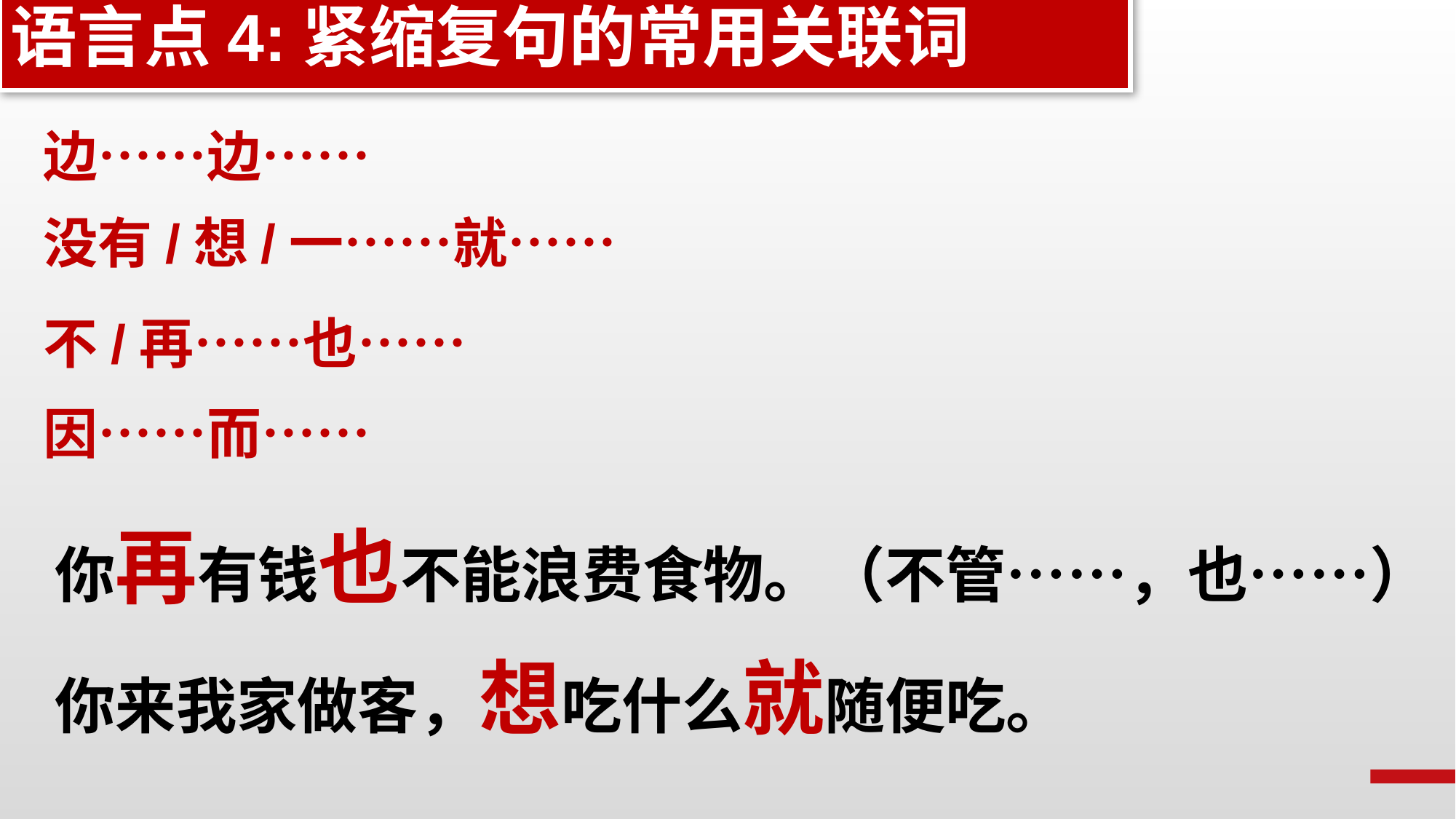

语言点4:紧缩复句的常用关联词

边……边……
没有/想/一……就……
不/再……也……
因……而……
你再有钱也不能浪费食物。（不管……，也……）
你来我家做客，想吃什么就随便吃。